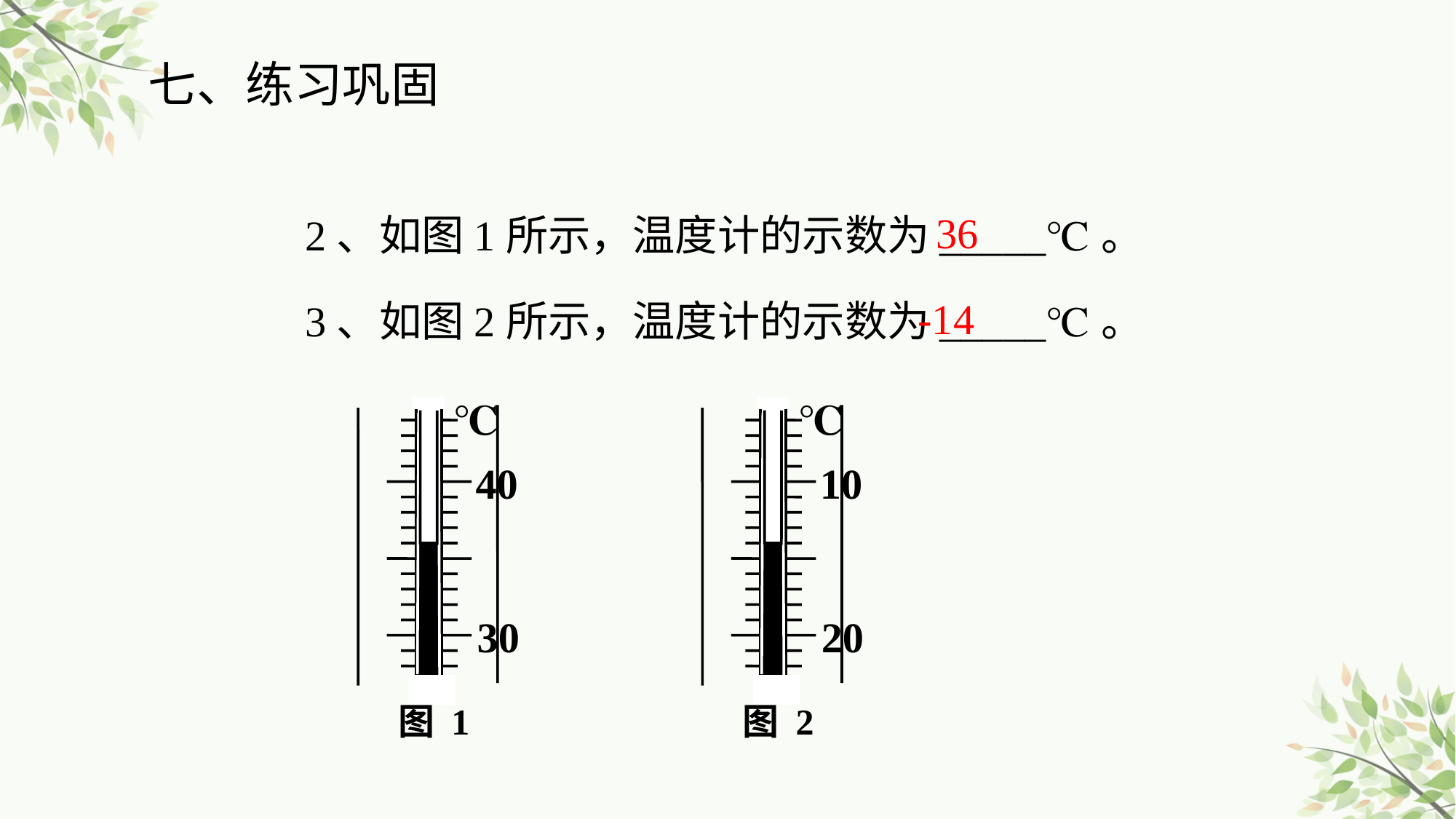

七、练习巩固
36
2、如图1所示，温度计的示数为_____℃。
-14
3、如图2所示，温度计的示数为_____℃。
℃

40

30

图 1
℃

10

20

图 2